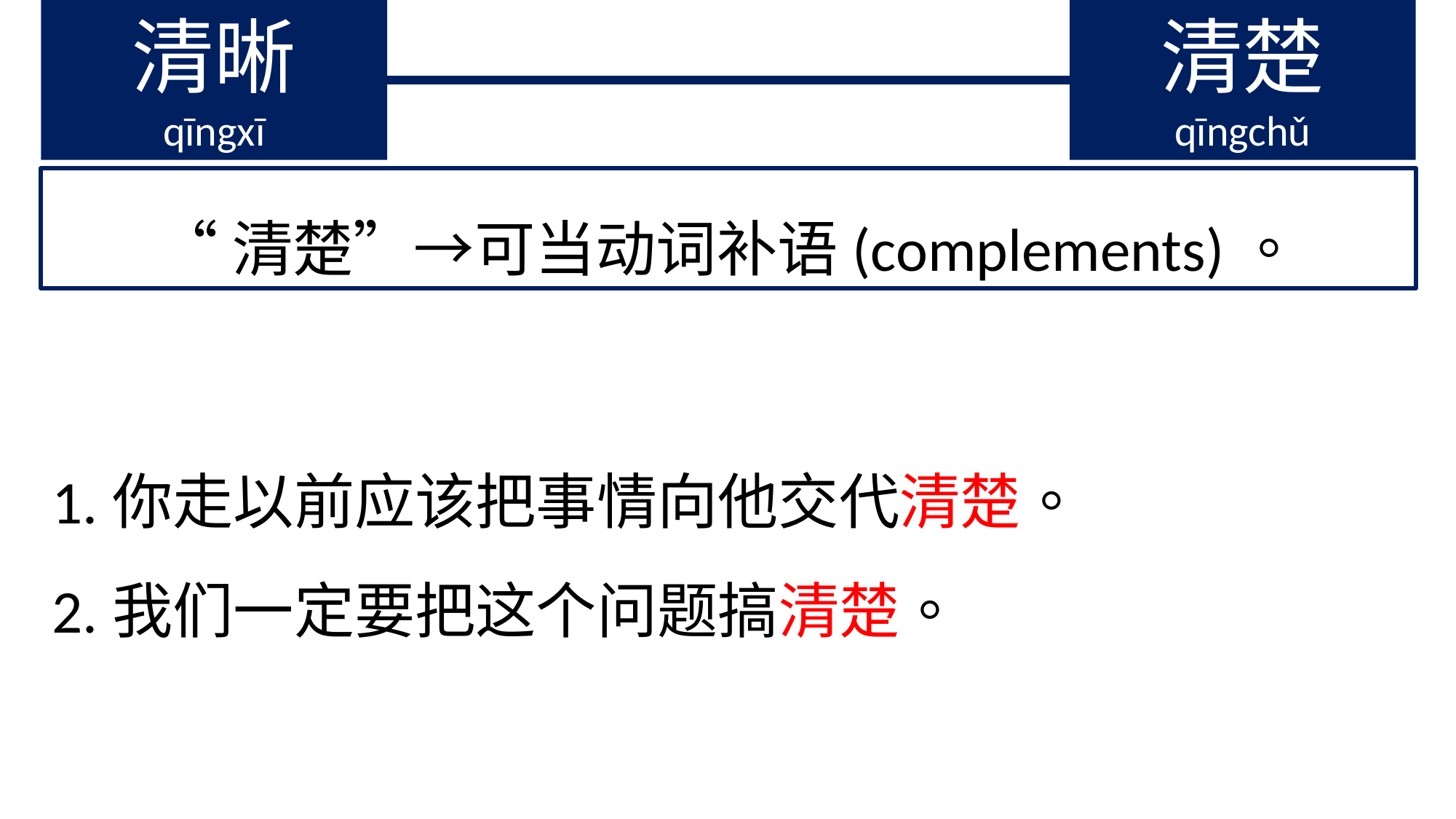

清晰
qīngxī
清楚
qīngchǔ
“清楚”→可当动词补语(complements)。
1.你走以前应该把事情向他交代清楚。
2.我们一定要把这个问题搞清楚。